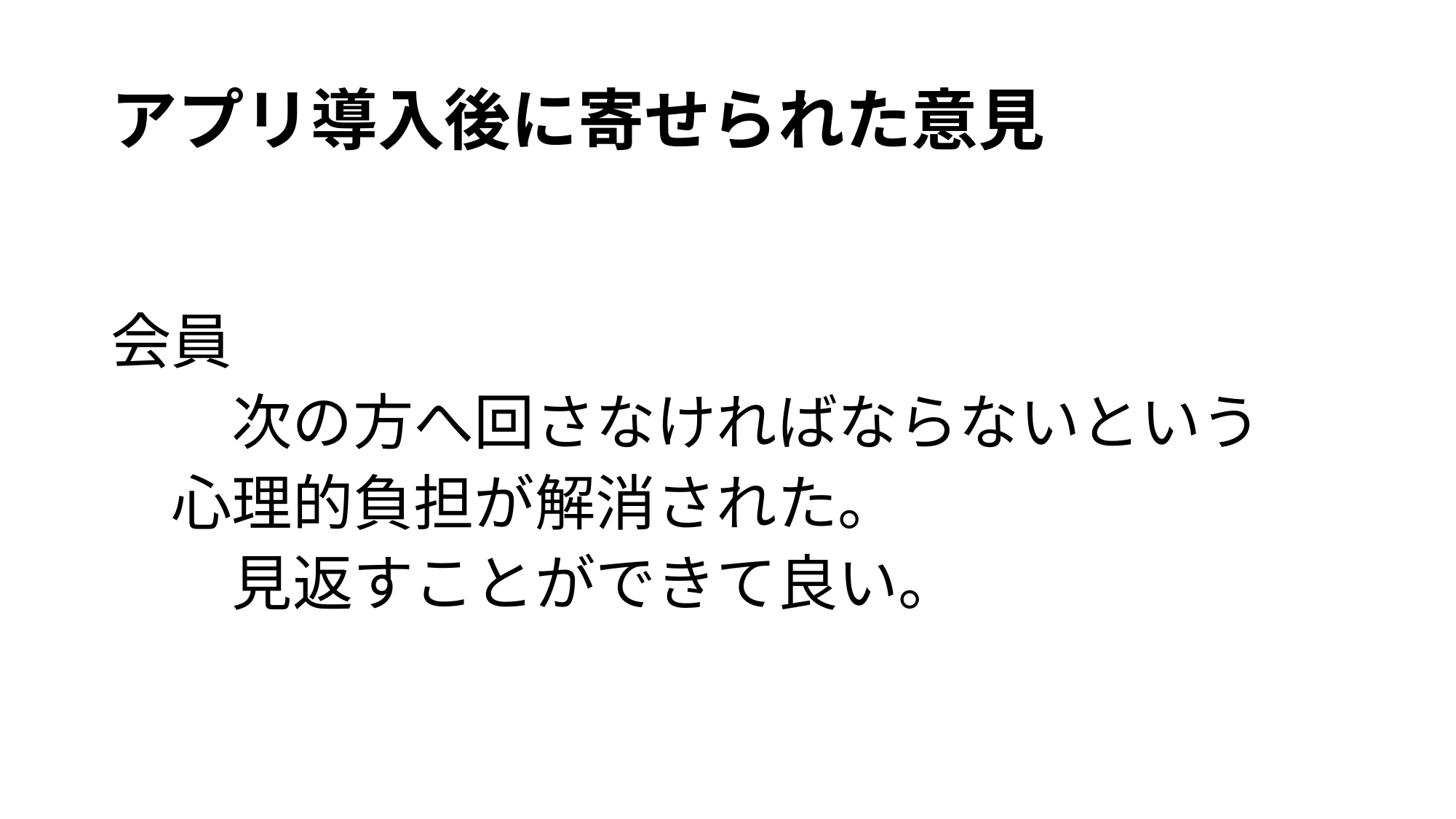

# アプリ導入後に寄せられた意見

会員
　　次の方へ回さなければならないという
　心理的負担が解消された。
　　見返すことができて良い。